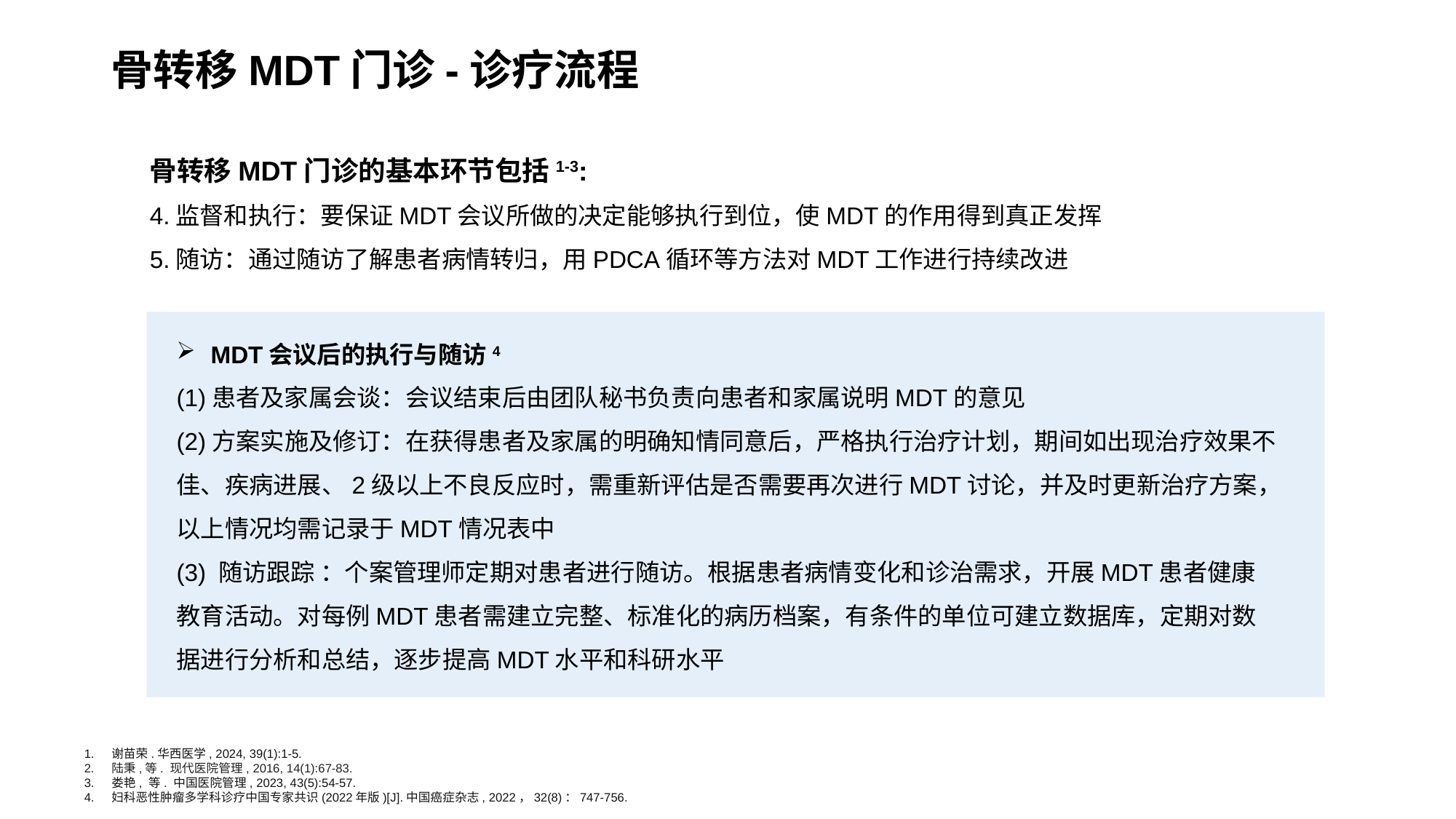

# 骨转移MDT门诊-诊疗流程
骨转移MDT门诊的基本环节包括1-3:
4.监督和执行：要保证MDT会议所做的决定能够执行到位，使MDT的作用得到真正发挥
5.随访：通过随访了解患者病情转归，用PDCA循环等方法对MDT工作进行持续改进

MDT会议后的执行与随访4
(1)患者及家属会谈：会议结束后由团队秘书负责向患者和家属说明MDT的意见
(2)方案实施及修订：在获得患者及家属的明确知情同意后，严格执行治疗计划，期间如出现治疗效果不佳、疾病进展、2级以上不良反应时，需重新评估是否需要再次进行MDT讨论，并及时更新治疗方案，以上情况均需记录于MDT情况表中
(3) 随访跟踪 ：个案管理师定期对患者进行随访。根据患者病情变化和诊治需求，开展MDT患者健康教育活动。对每例MDT患者需建立完整、标准化的病历档案，有条件的单位可建立数据库，定期对数据进行分析和总结，逐步提高MDT水平和科研水平
谢苗荣.华西医学, 2024, 39(1):1-5.
陆秉,等. 现代医院管理, 2016, 14(1):67-83.
娄艳, 等. 中国医院管理, 2023, 43(5):54-57.
妇科恶性肿瘤多学科诊疗中国专家共识(2022年版)[J].中国癌症杂志, 2022，32(8)：747-756.